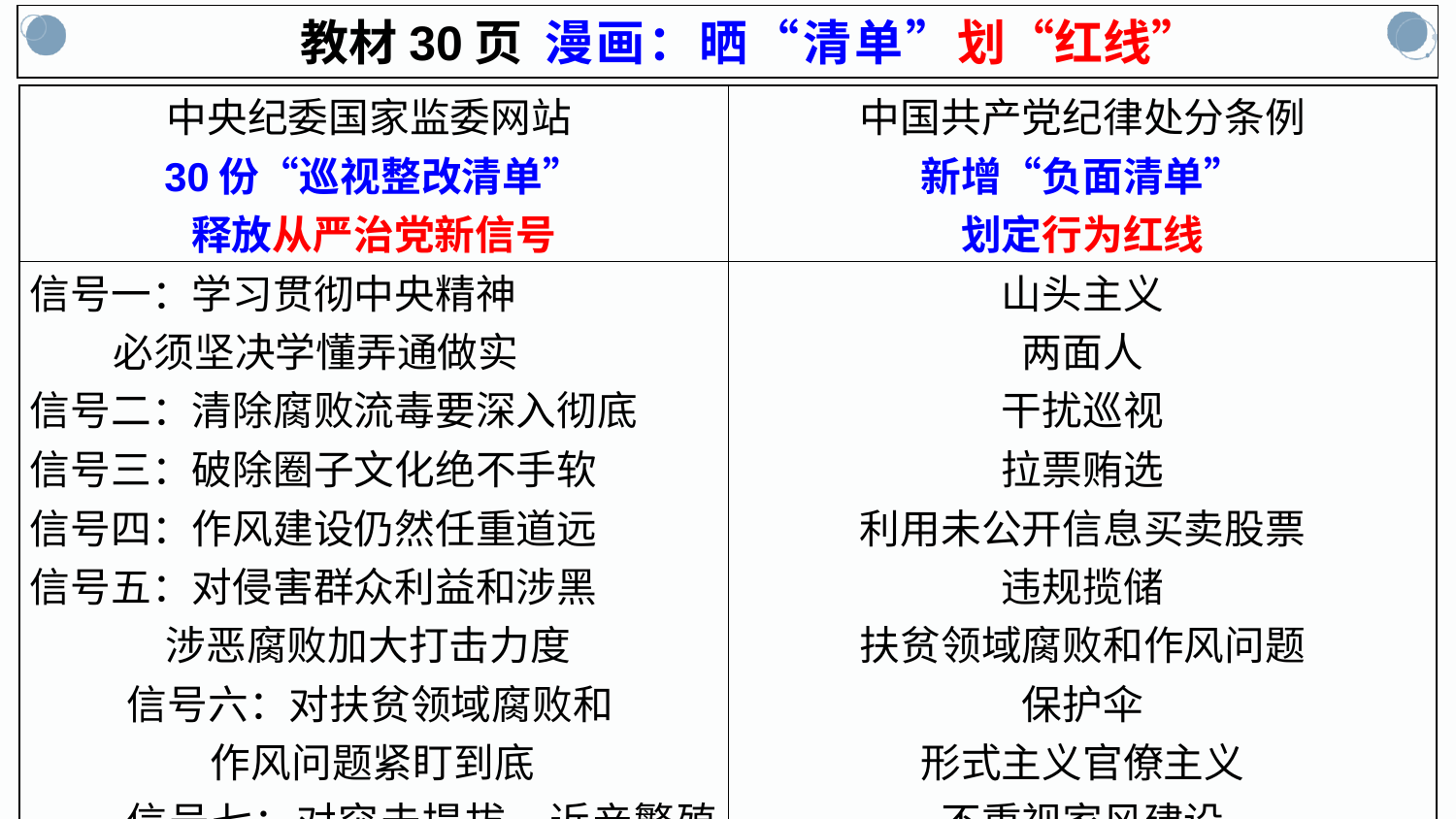

教材30页  漫画：晒“清单”划“红线”
| 中央纪委国家监委网站 30份“巡视整改清单” 释放从严治党新信号 | 中国共产党纪律处分条例 新增“负面清单” 划定行为红线 |
| --- | --- |
| 信号一：学习贯彻中央精神 必须坚决学懂弄通做实 信号二：清除腐败流毒要深入彻底 信号三：破除圈子文化绝不手软 信号四：作风建设仍然任重道远 信号五：对侵害群众利益和涉黑 涉恶腐败加大打击力度 信号六：对扶贫领域腐败和 作风问题紧盯到底 信号七：对突击提拔、近亲繁殖等 选人用人问题坚决查处 | 山头主义 两面人 干扰巡视 拉票贿选 利用未公开信息买卖股票 违规揽储 扶贫领域腐败和作风问题 保护伞 形式主义官僚主义 不重视家风建设 |
| 晒“清单” | 划“红线” |